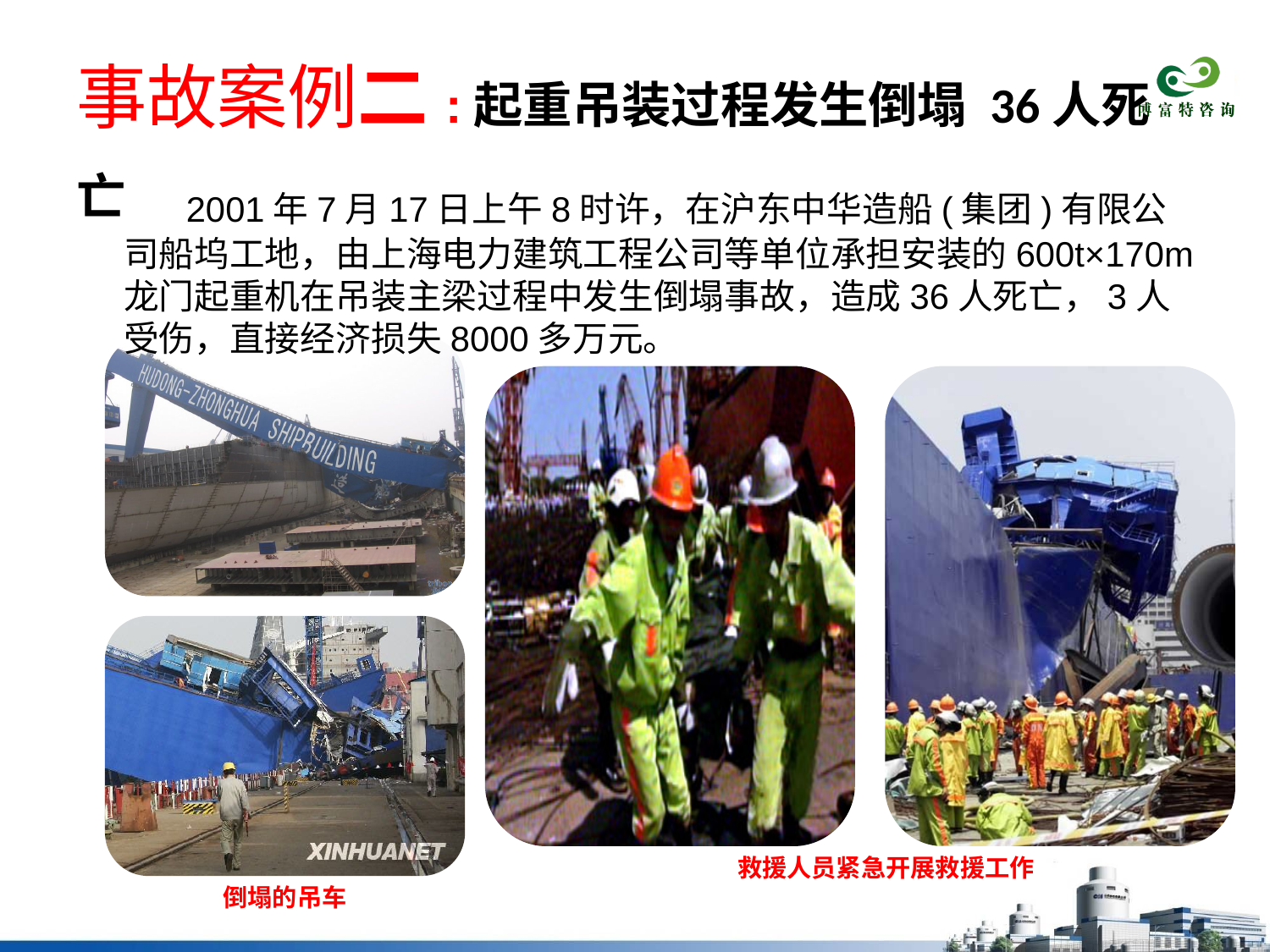

# 事故案例二:起重吊装过程发生倒塌 36人死亡
        2001年7月17日上午8时许，在沪东中华造船(集团)有限公司船坞工地，由上海电力建筑工程公司等单位承担安装的600t×170m龙门起重机在吊装主梁过程中发生倒塌事故，造成36人死亡，3人受伤，直接经济损失8000多万元。

救援人员紧急开展救援工作
倒塌的吊车